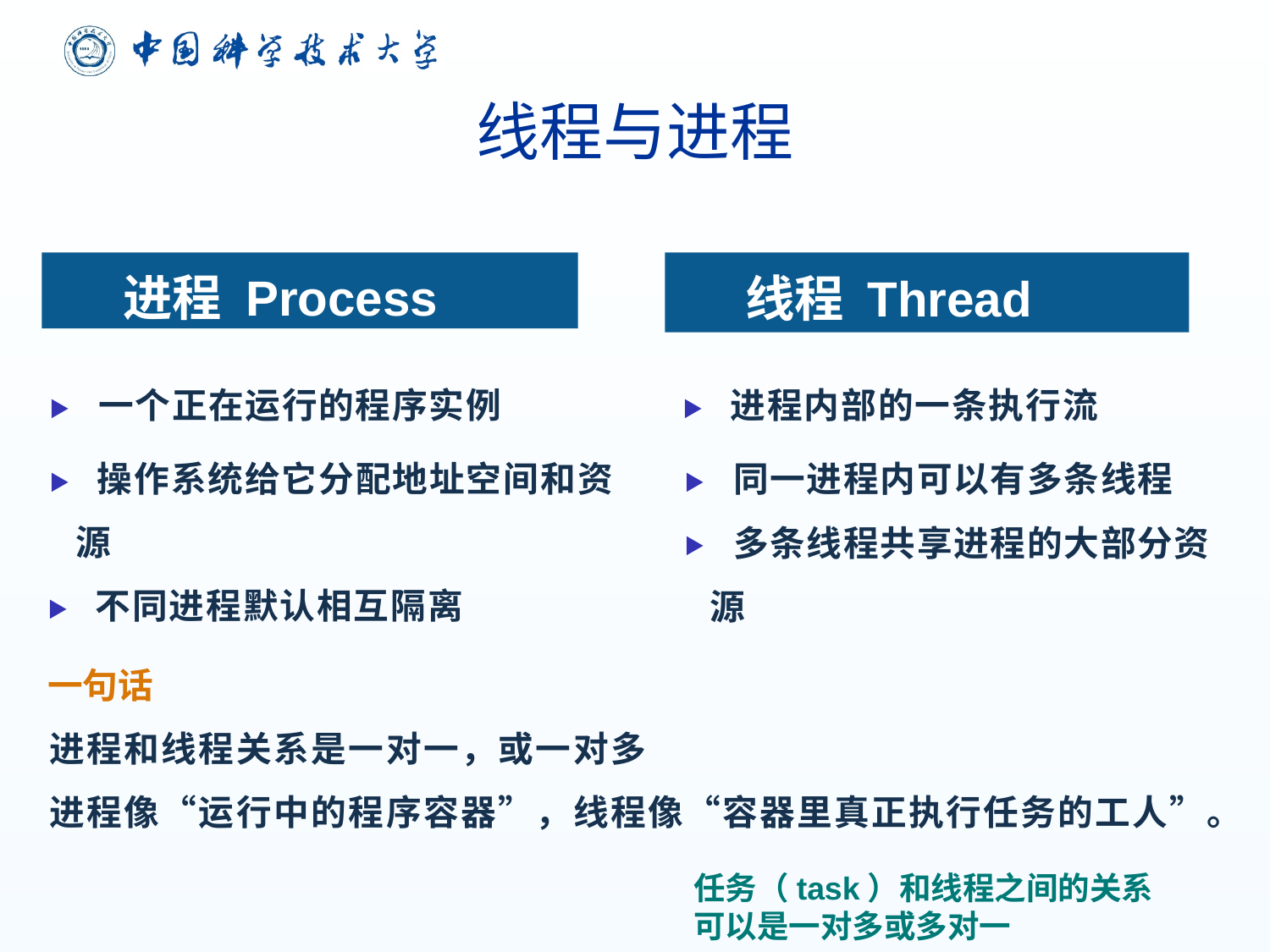

# 线程与进程
      进程 Process
      线程 Thread
▶  一个正在运行的程序实例
▶  操作系统给它分配地址空间和资源
▶  不同进程默认相互隔离
▶  进程内部的一条执行流
▶  同一进程内可以有多条线程
▶  多条线程共享进程的大部分资源
一句话
进程和线程关系是一对一，或一对多
进程像“运行中的程序容器”，线程像“容器里真正执行任务的工人”。
任务（task）和线程之间的关系
可以是一对多或多对一